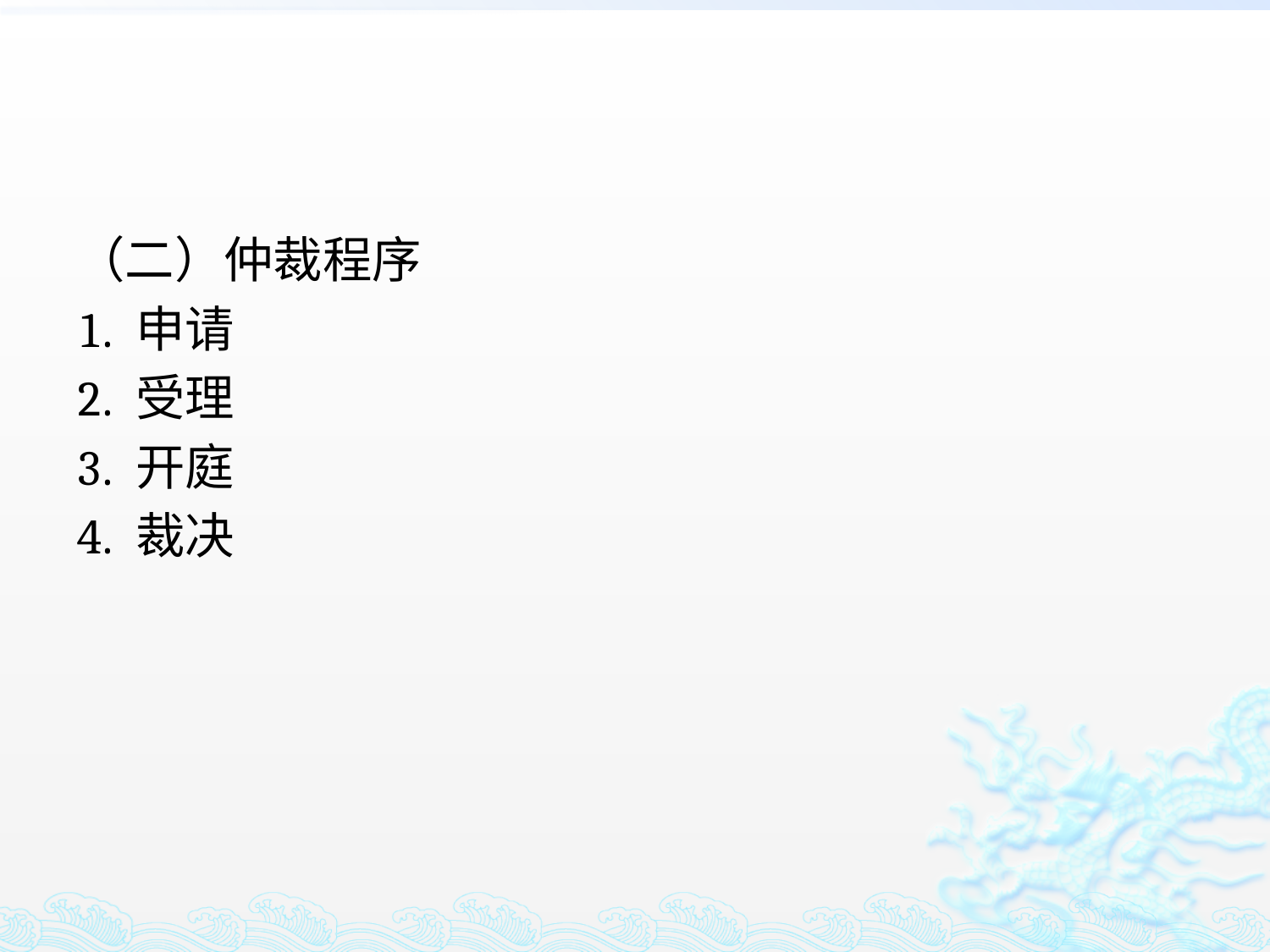

#
（二）仲裁程序
1. 申请
2. 受理
3. 开庭
4. 裁决